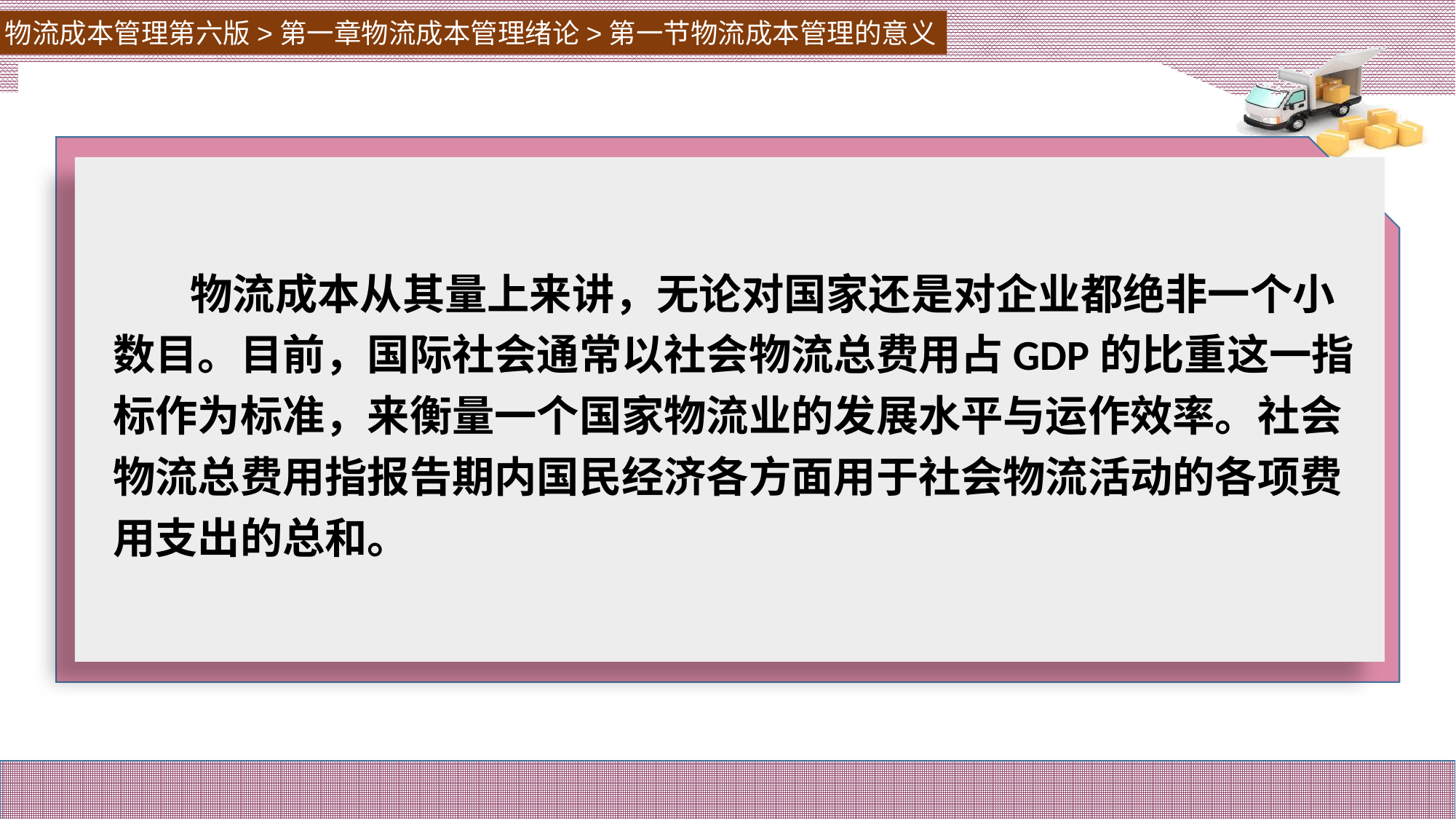

物流成本管理第六版>第一章物流成本管理绪论>第一节物流成本管理的意义
# 物流成本从其量上来讲，无论对国家还是对企业都绝非一个小数目。目前，国际社会通常以社会物流总费用占GDP的比重这一指标作为标准，来衡量一个国家物流业的发展水平与运作效率。社会物流总费用指报告期内国民经济各方面用于社会物流活动的各项费用支出的总和。